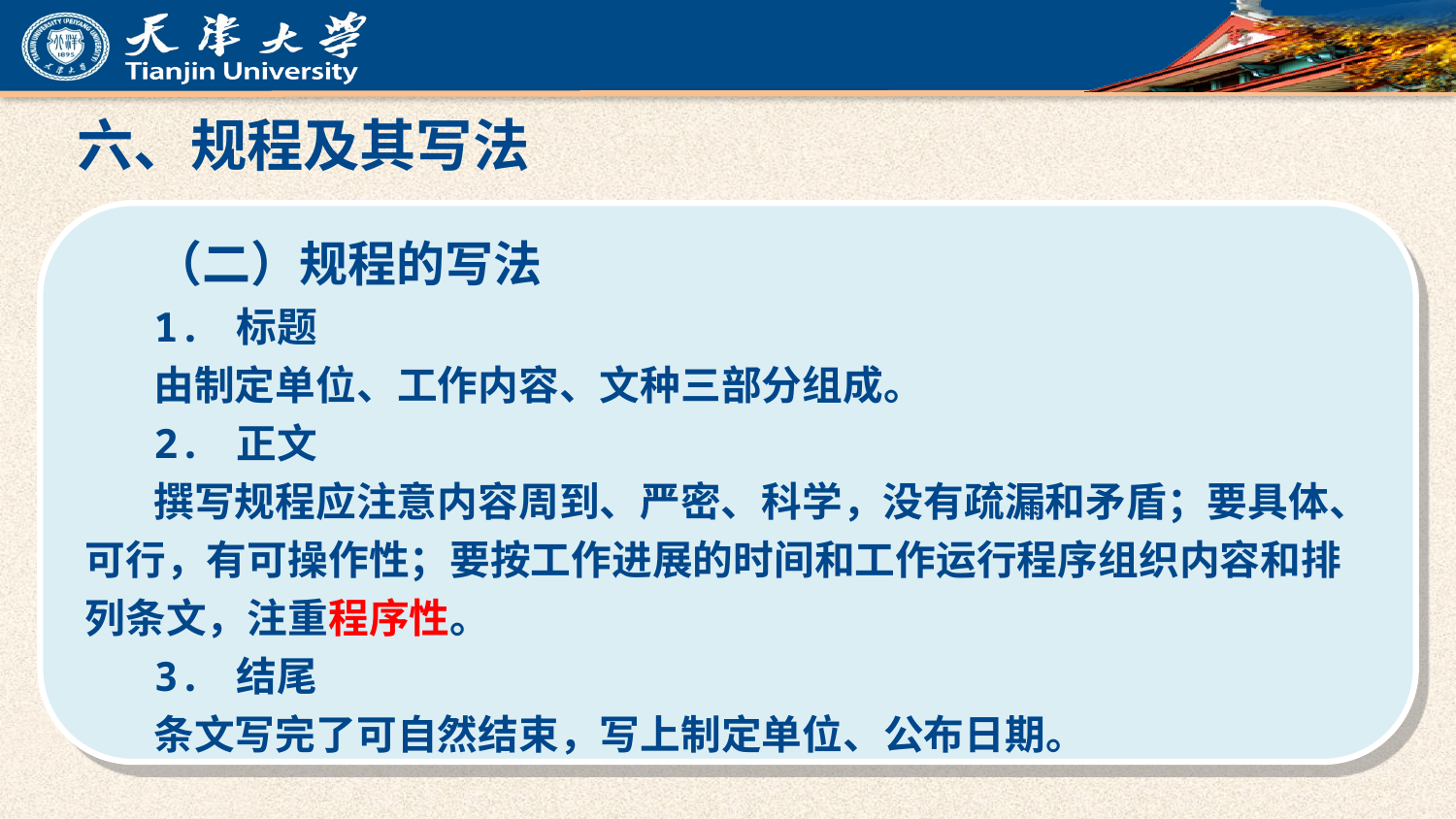

六、规程及其写法

（二）规程的写法
1. 标题
由制定单位、工作内容、文种三部分组成。
2. 正文
撰写规程应注意内容周到、严密、科学，没有疏漏和矛盾；要具体、可行，有可操作性；要按工作进展的时间和工作运行程序组织内容和排列条文，注重程序性。
3. 结尾
条文写完了可自然结束，写上制定单位、公布日期。